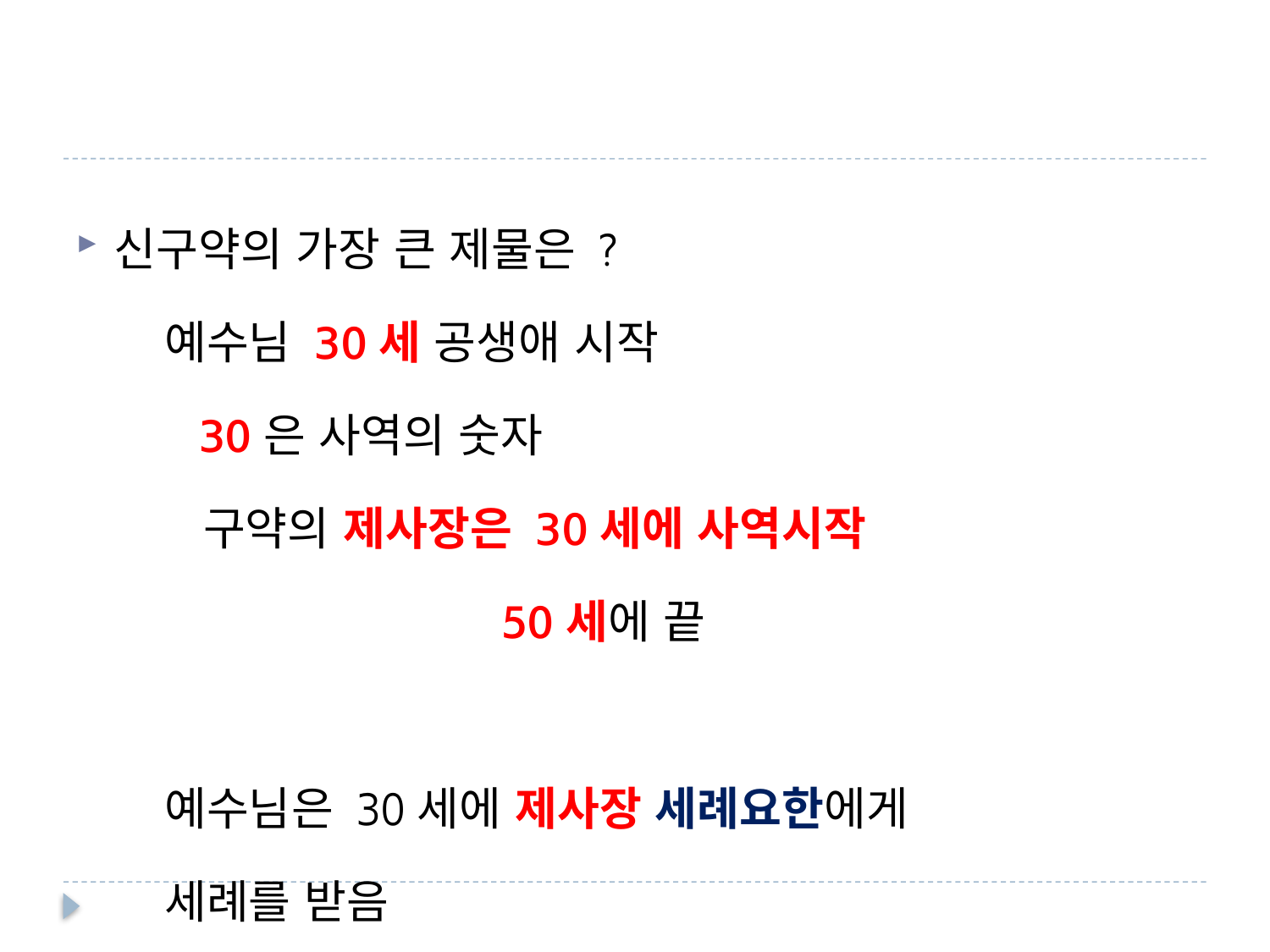

#
신구약의 가장 큰 제물은 ?
      예수님 30세 공생애 시작
         30은 사역의 숫자
         구약의 제사장은 30세에 사역시작
                               50세에 끝

      예수님은 30세에 제사장 세례요한에게
      세례를 받음